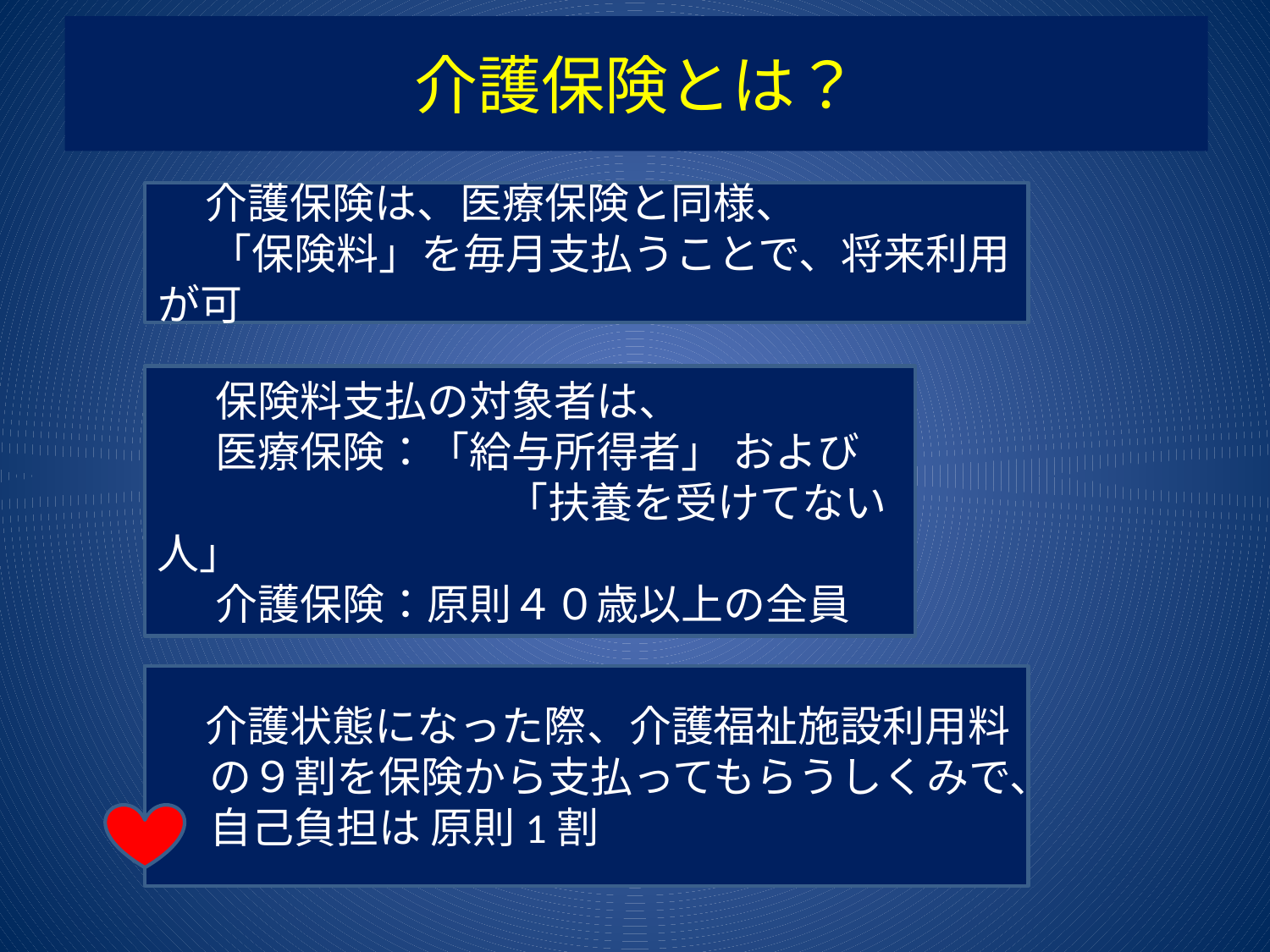

# 介護保険とは？

    介護保険は、医療保険と同様、
　 「保険料」を毎月支払うことで、将来利用が可

     保険料支払の対象者は、
     医療保険：「給与所得者」 および
　　　　　　　　 「扶養を受けてない人」
     介護保険：原則４０歳以上の全員

    介護状態になった際、介護福祉施設利用料
　 の９割を保険から支払ってもらうしくみで、
　 自己負担は 原則1割